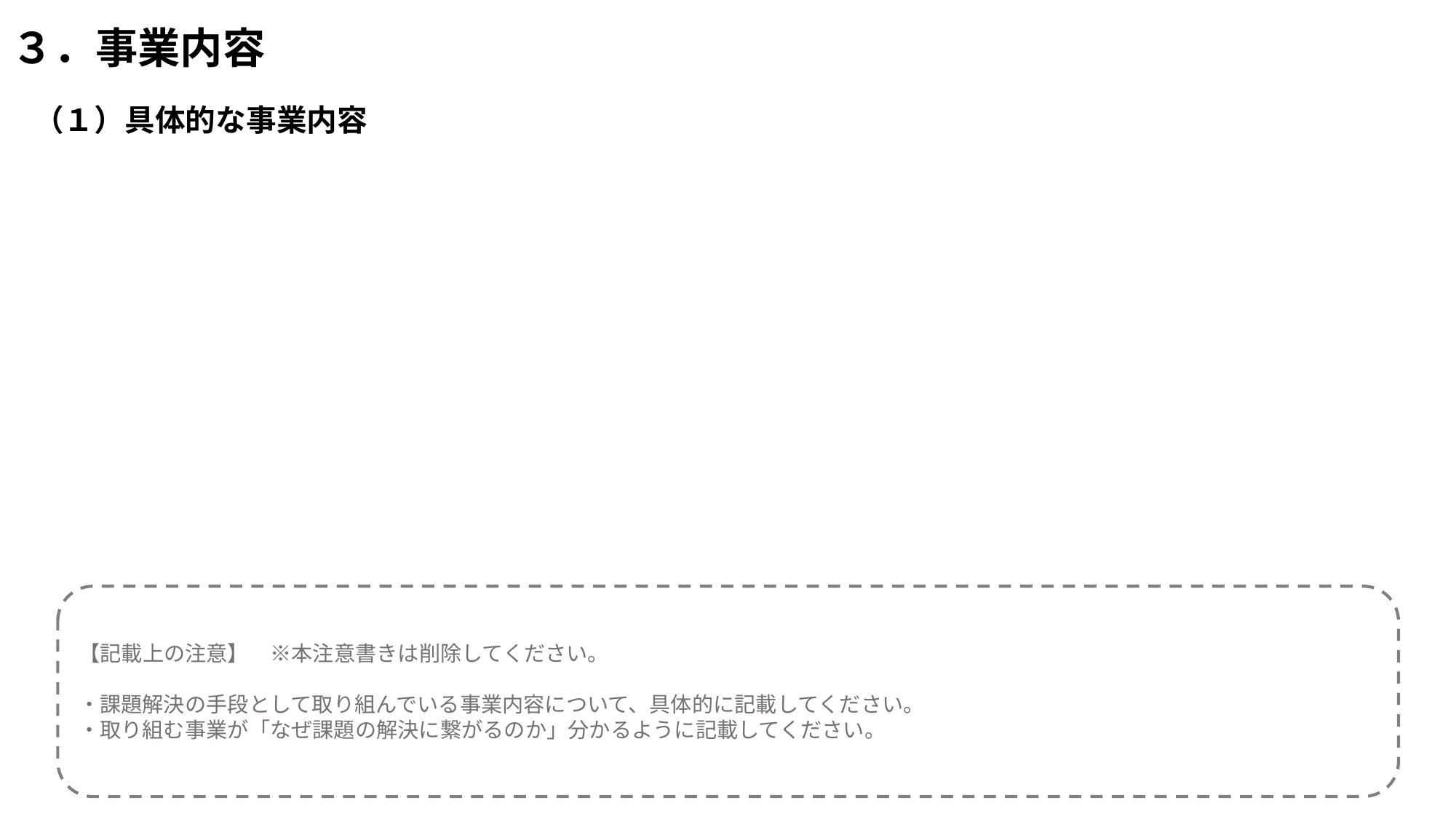

# ３．事業内容
（１）具体的な事業内容

【記載上の注意】　※本注意書きは削除してください。

・課題解決の手段として取り組んでいる事業内容について、具体的に記載してください。
・取り組む事業が「なぜ課題の解決に繋がるのか」分かるように記載してください。